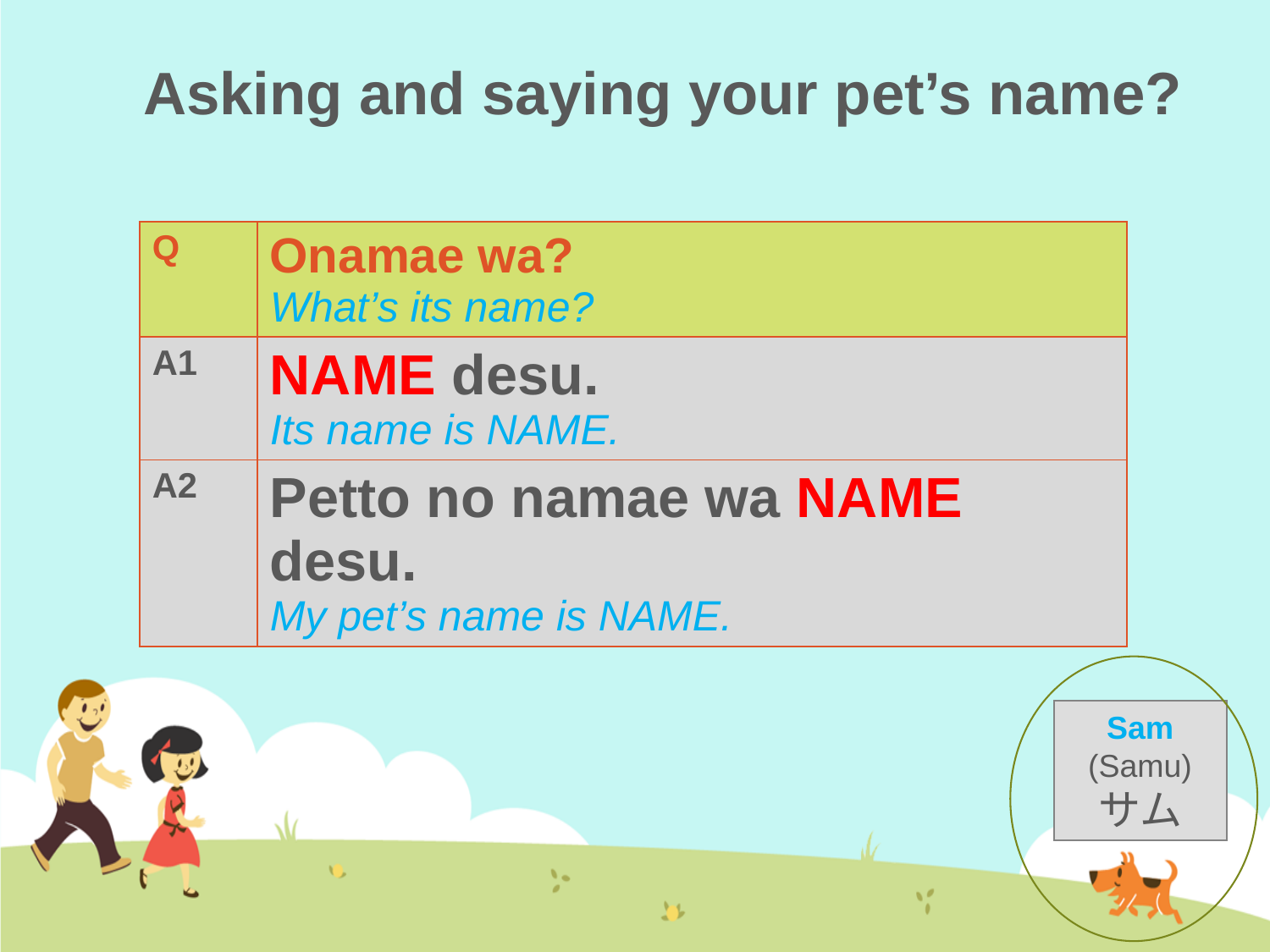

# Asking and saying your pet’s name?
| Q | Onamae wa? What’s its name? |
| --- | --- |
| A1 | NAME desu. Its name is NAME. |
| A2 | Petto no namae wa NAME desu. My pet’s name is NAME. |

Sam
(Samu)
サム